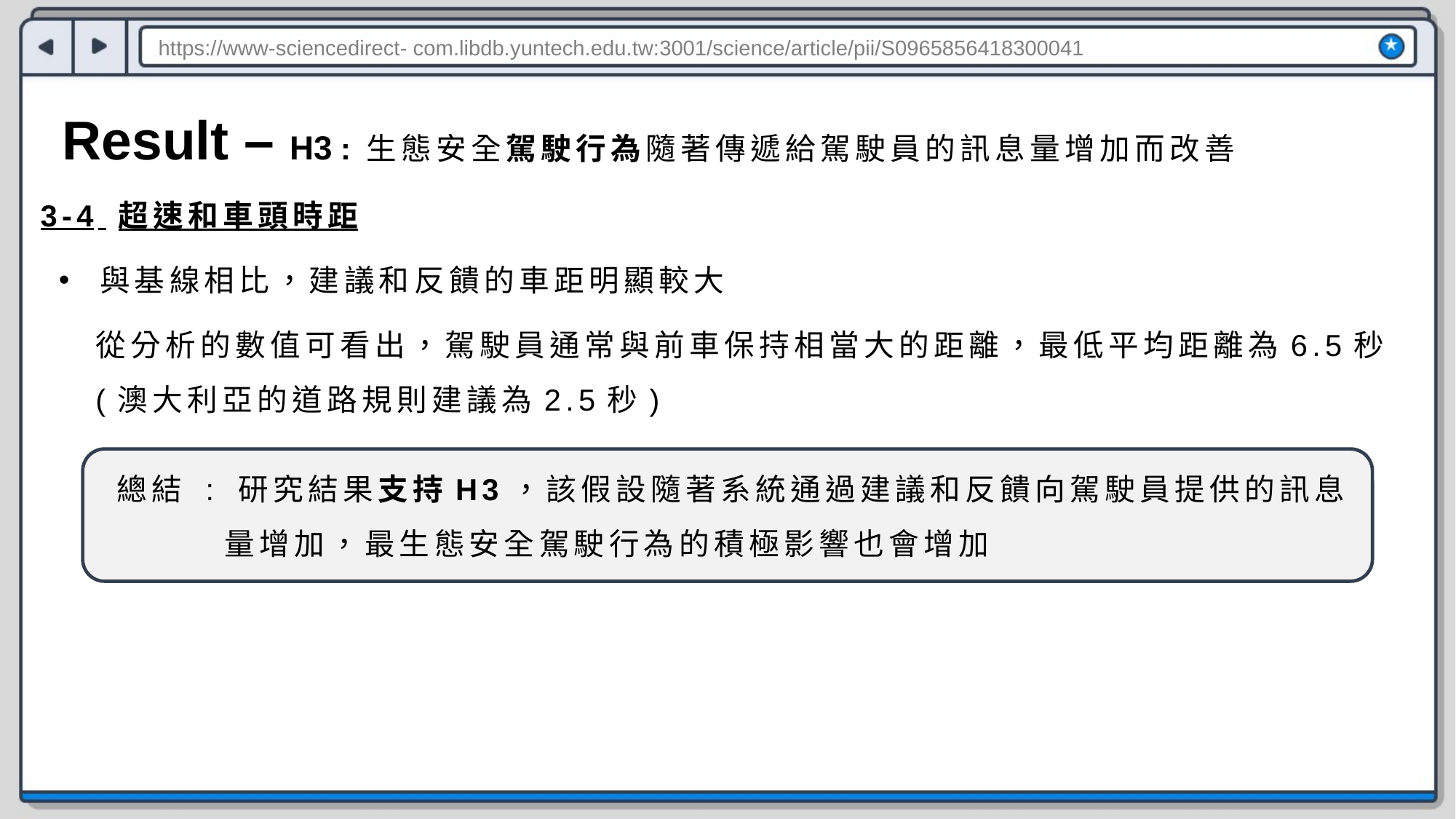

https://www-sciencedirect- com.libdb.yuntech.edu.tw:3001/science/article/pii/S0965856418300041
Result – H3 : 生態安全駕駛行為隨著傳遞給駕駛員的訊息量增加而改善
3-4 超速和車頭時距
與基線相比，建議和反饋的車距明顯較大
從分析的數值可看出，駕駛員通常與前車保持相當大的距離，最低平均距離為6.5秒
(澳大利亞的道路規則建議為2.5秒)

總結 : 研究結果支持H3，該假設隨著系統通過建議和反饋向駕駛員提供的訊息量增加，最生態安全駕駛行為的積極影響也會增加